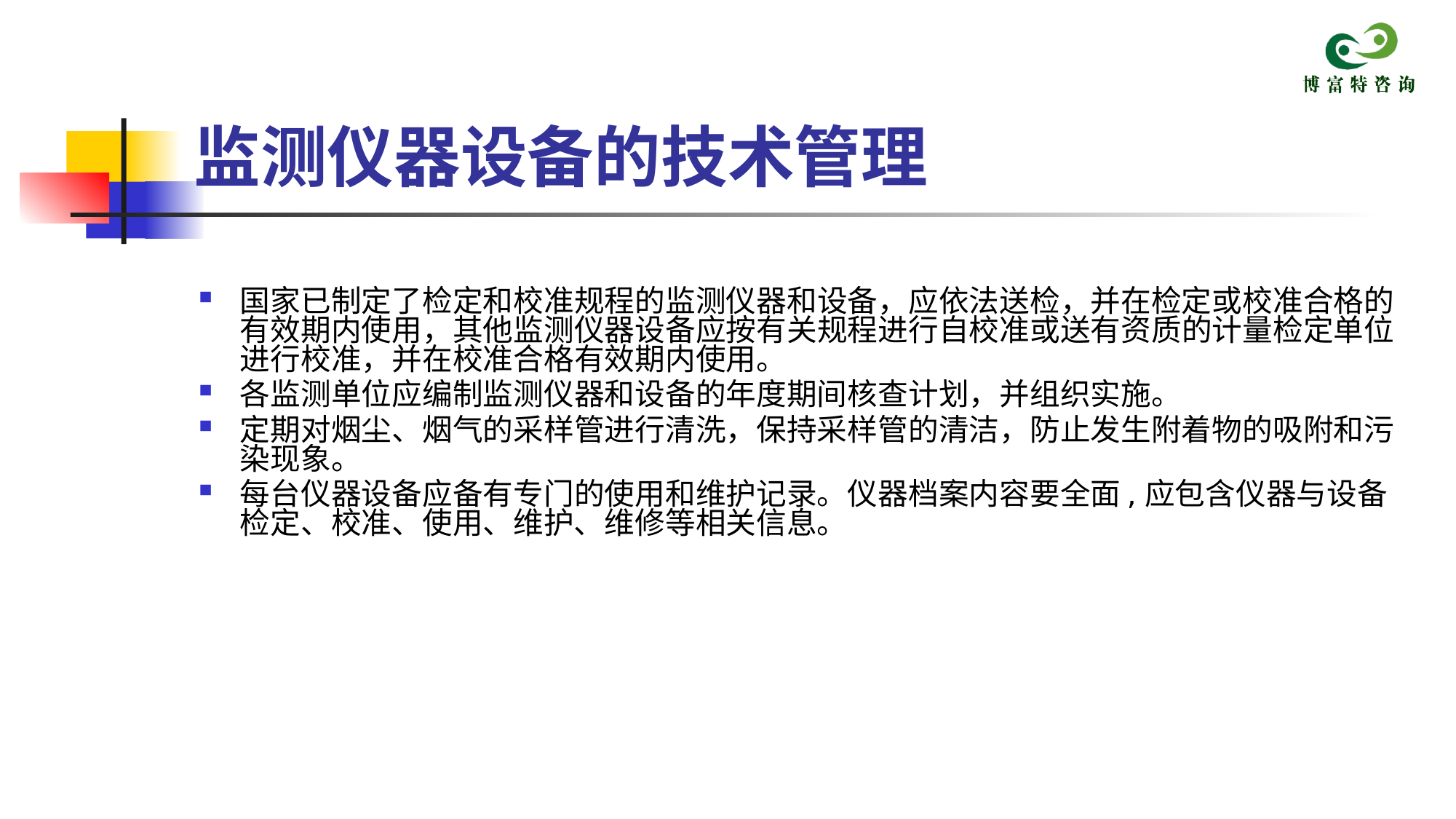

# 监测仪器设备的技术管理

国家已制定了检定和校准规程的监测仪器和设备，应依法送检，并在检定或校准合格的有效期内使用，其他监测仪器设备应按有关规程进行自校准或送有资质的计量检定单位进行校准，并在校准合格有效期内使用。
各监测单位应编制监测仪器和设备的年度期间核查计划，并组织实施。
定期对烟尘、烟气的采样管进行清洗，保持采样管的清洁，防止发生附着物的吸附和污染现象。
每台仪器设备应备有专门的使用和维护记录。仪器档案内容要全面,应包含仪器与设备检定、校准、使用、维护、维修等相关信息。